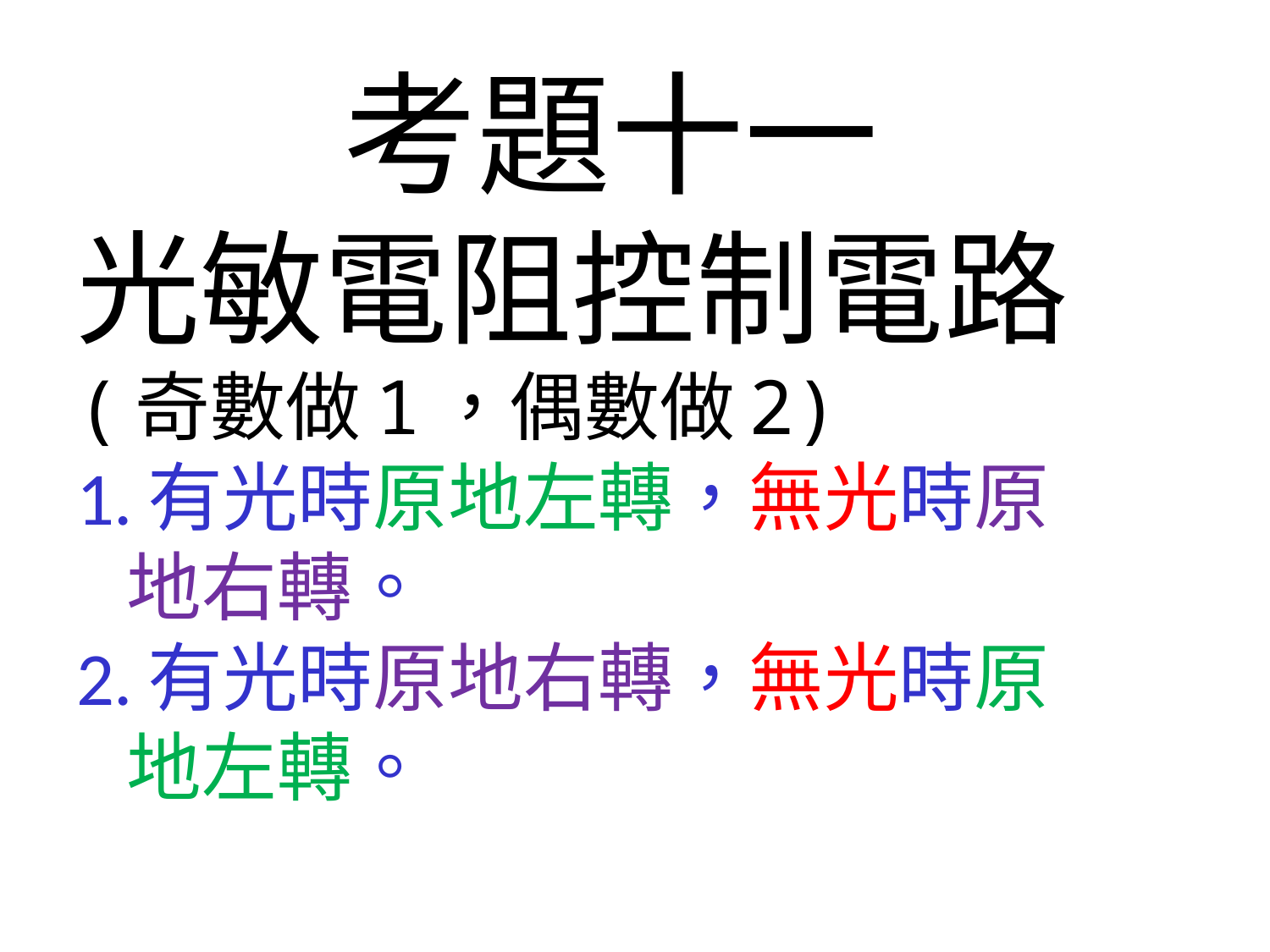

# 考題十一 光敏電阻控制電路 (奇數做1，偶數做2) 1.有光時原地左轉，無光時原 地右轉。 2.有光時原地右轉，無光時原 地左轉。